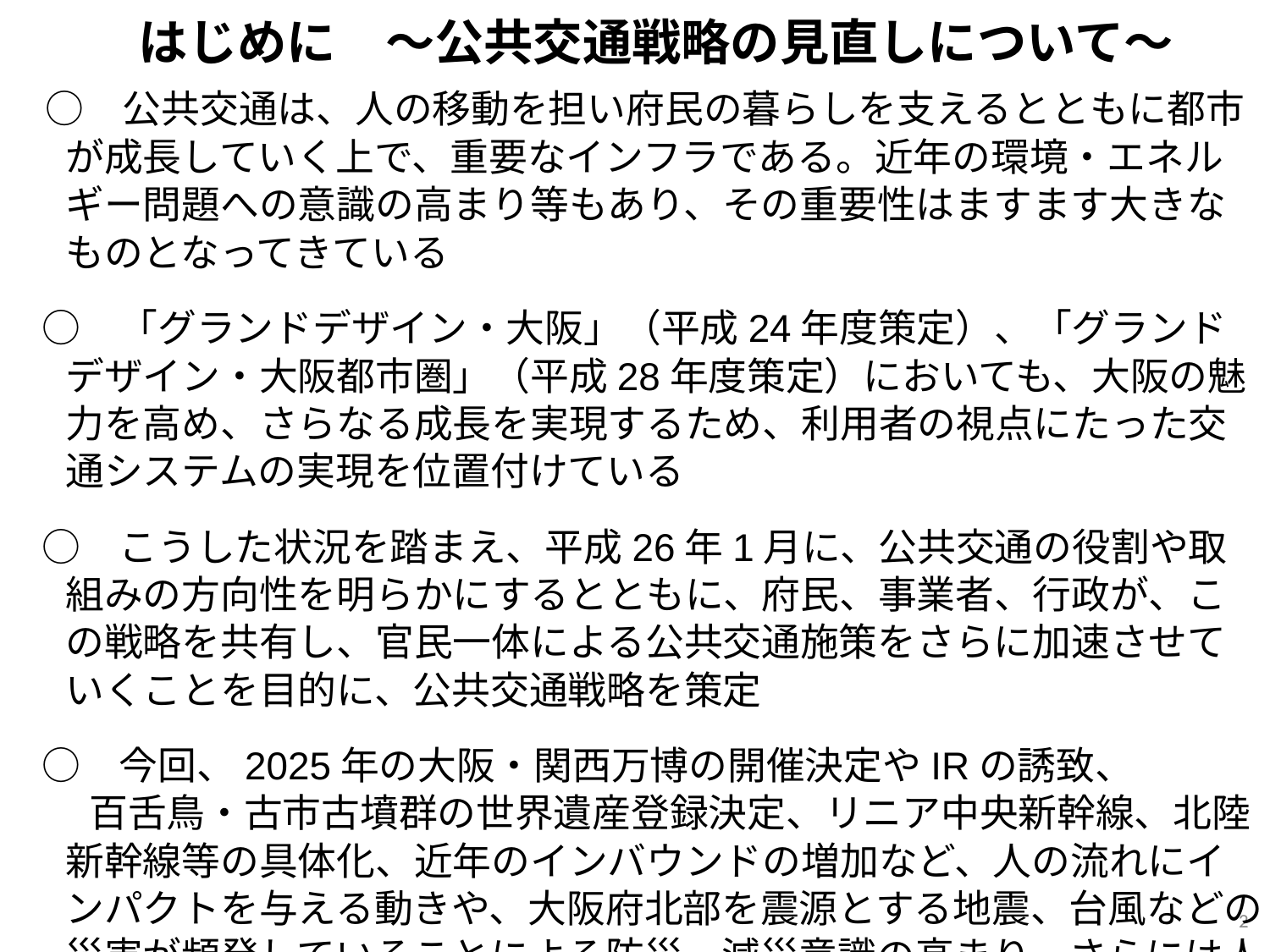

はじめに　～公共交通戦略の見直しについて～
　○　公共交通は、人の移動を担い府民の暮らしを支えるとともに都市が成長していく上で、重要なインフラである。近年の環境・エネルギー問題への意識の高まり等もあり、その重要性はますます大きなものとなってきている

　○　「グランドデザイン・大阪」（平成24年度策定）、「グランドデザイン・大阪都市圏」（平成28年度策定）においても、大阪の魅力を高め、さらなる成長を実現するため、利用者の視点にたった交通システムの実現を位置付けている

　○　こうした状況を踏まえ、平成26年1月に、公共交通の役割や取組みの方向性を明らかにするとともに、府民、事業者、行政が、この戦略を共有し、官民一体による公共交通施策をさらに加速させていくことを目的に、公共交通戦略を策定

　○　今回、2025年の大阪・関西万博の開催決定やIRの誘致、
　　 百舌鳥・古市古墳群の世界遺産登録決定、リニア中央新幹線、北陸新幹線等の具体化、近年のインバウンドの増加など、人の流れにインパクトを与える動きや、大阪府北部を震源とする地震、台風などの災害が頻発していることによる防災、減災意識の高まり、さらには人口減少・高齢化社会への対応や、持続可能な開発目標（SDGｓ）の推進を背景に、公共交通戦略を見直す
2